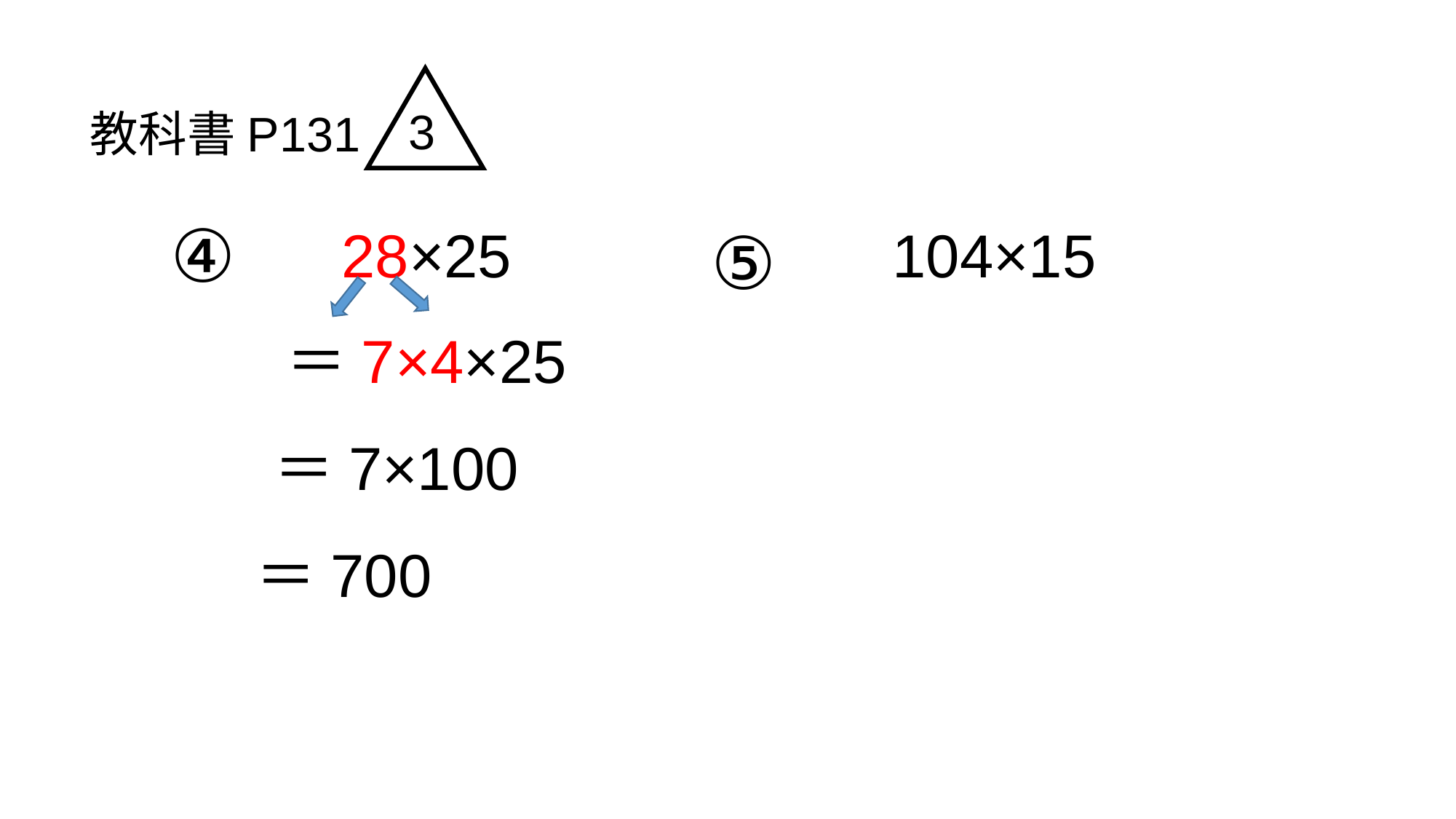

3
教科書P131
④
28×25
⑤
　104×15

＝7×4×25
＝7×100
＝700